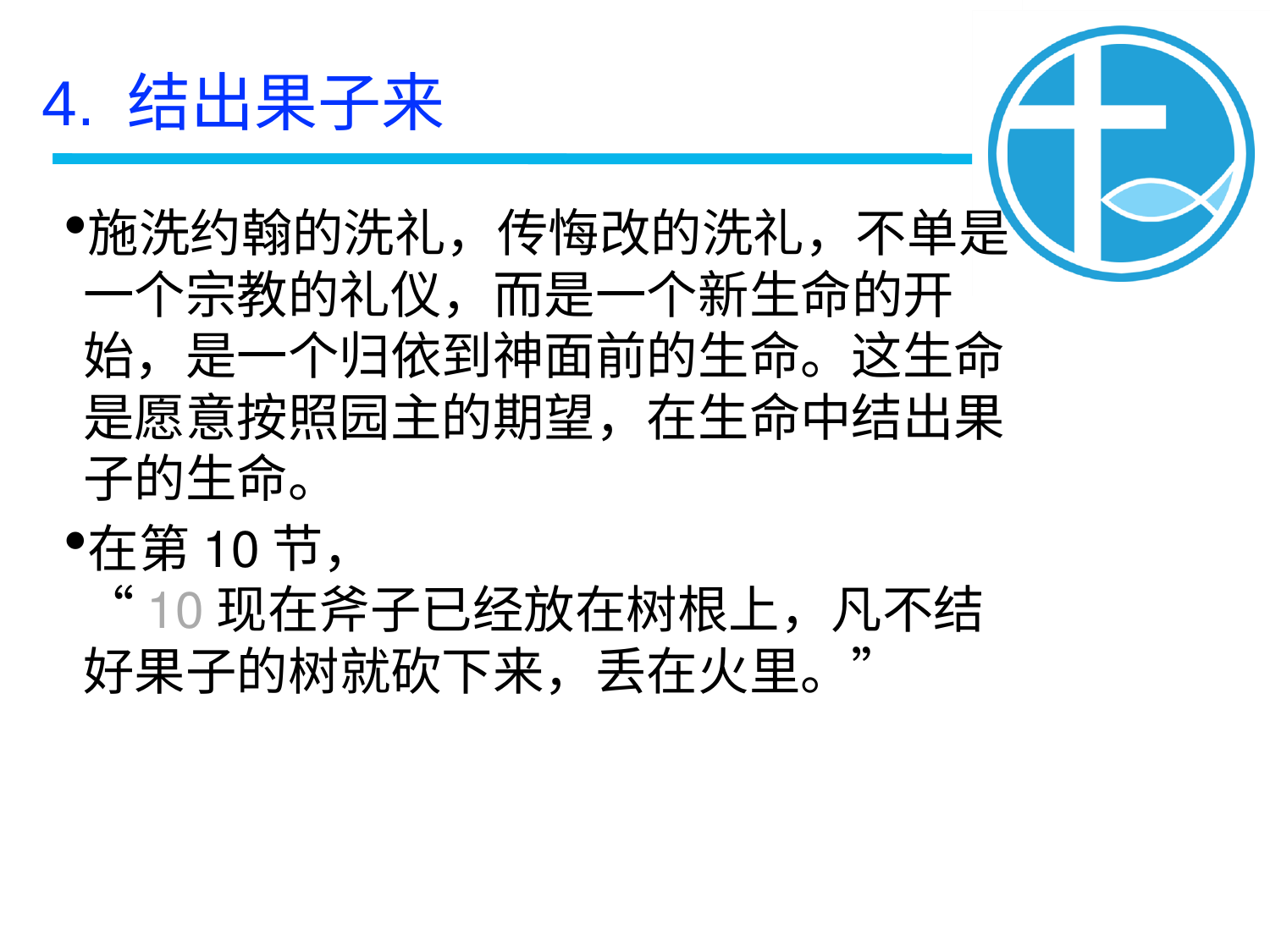

4. 结出果子来
施洗约翰的洗礼，传悔改的洗礼，不单是一个宗教的礼仪，而是一个新生命的开始，是一个归依到神面前的生命。这生命是愿意按照园主的期望，在生命中结出果子的生命。
在第10节，
“10现在斧子已经放在树根上，凡不结好果子的树就砍下来，丢在火里。”